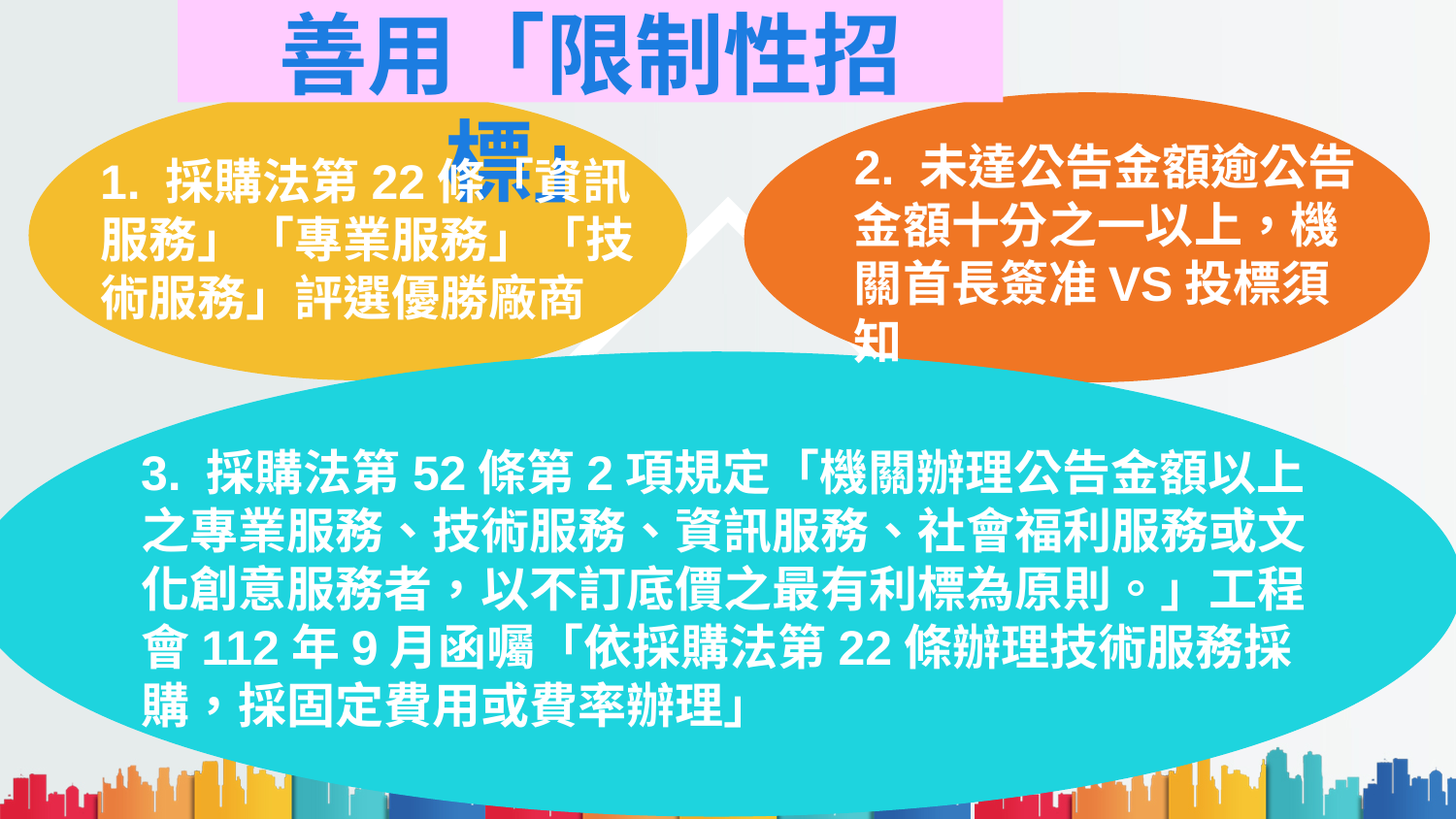

# 善用「限制性招標」

2. 未達公告金額逾公告金額十分之一以上，機關首長簽准VS投標須知

1. 採購法第22條「資訊服務」「專業服務」「技術服務」評選優勝廠商

3. 採購法第52條第2項規定「機關辦理公告金額以上之專業服務、技術服務、資訊服務、社會福利服務或文化創意服務者，以不訂底價之最有利標為原則。」工程會112年9月函囑「依採購法第22條辦理技術服務採購，採固定費用或費率辦理」